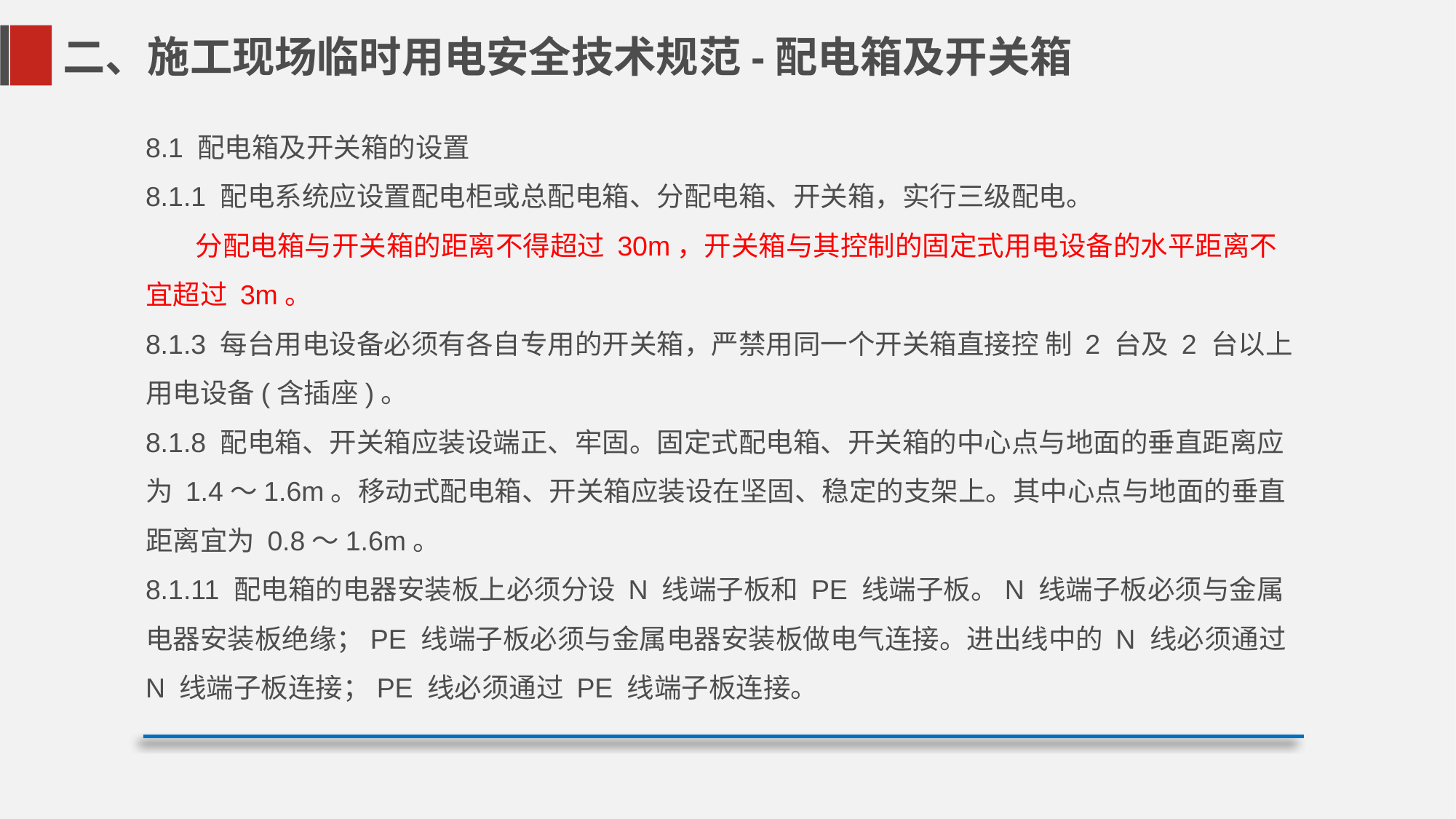

二、施工现场临时用电安全技术规范-配电箱及开关箱

8.1 配电箱及开关箱的设置
8.1.1 配电系统应设置配电柜或总配电箱、分配电箱、开关箱，实行三级配电。
       分配电箱与开关箱的距离不得超过 30m，开关箱与其控制的固定式用电设备的水平距离不宜超过 3m。
8.1.3 每台用电设备必须有各自专用的开关箱，严禁用同一个开关箱直接控 制 2 台及 2 台以上用电设备(含插座)。
8.1.8 配电箱、开关箱应装设端正、牢固。固定式配电箱、开关箱的中心点与地面的垂直距离应为 1.4～1.6m。移动式配电箱、开关箱应装设在坚固、稳定的支架上。其中心点与地面的垂直距离宜为 0.8～1.6m。
8.1.11 配电箱的电器安装板上必须分设 N 线端子板和 PE 线端子板。N 线端子板必须与金属电器安装板绝缘；PE 线端子板必须与金属电器安装板做电气连接。进出线中的 N 线必须通过 N 线端子板连接；PE 线必须通过 PE 线端子板连接。